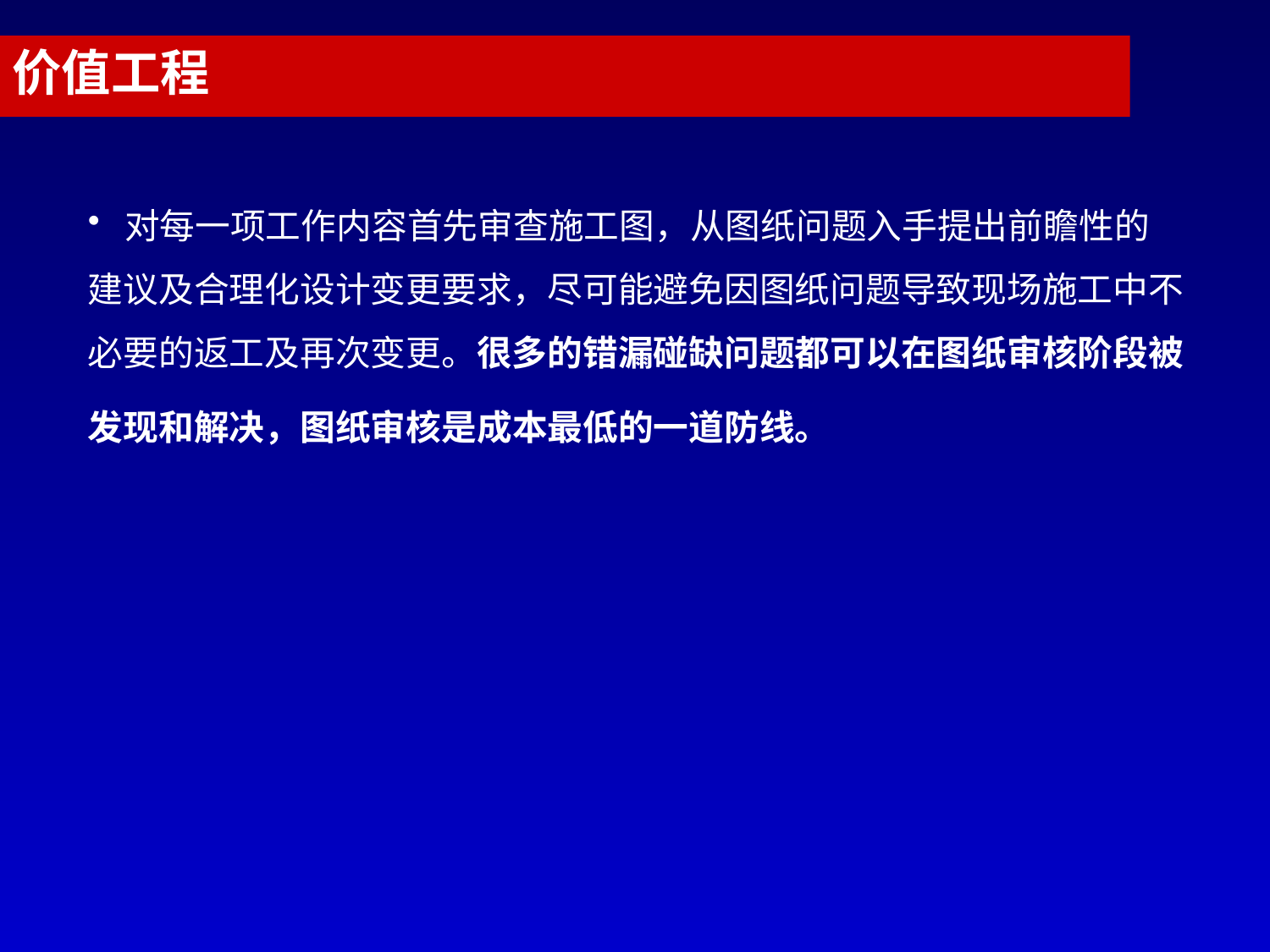

价值工程
  对每一项工作内容首先审查施工图，从图纸问题入手提出前瞻性的建议及合理化设计变更要求，尽可能避免因图纸问题导致现场施工中不必要的返工及再次变更。很多的错漏碰缺问题都可以在图纸审核阶段被发现和解决，图纸审核是成本最低的一道防线。
124